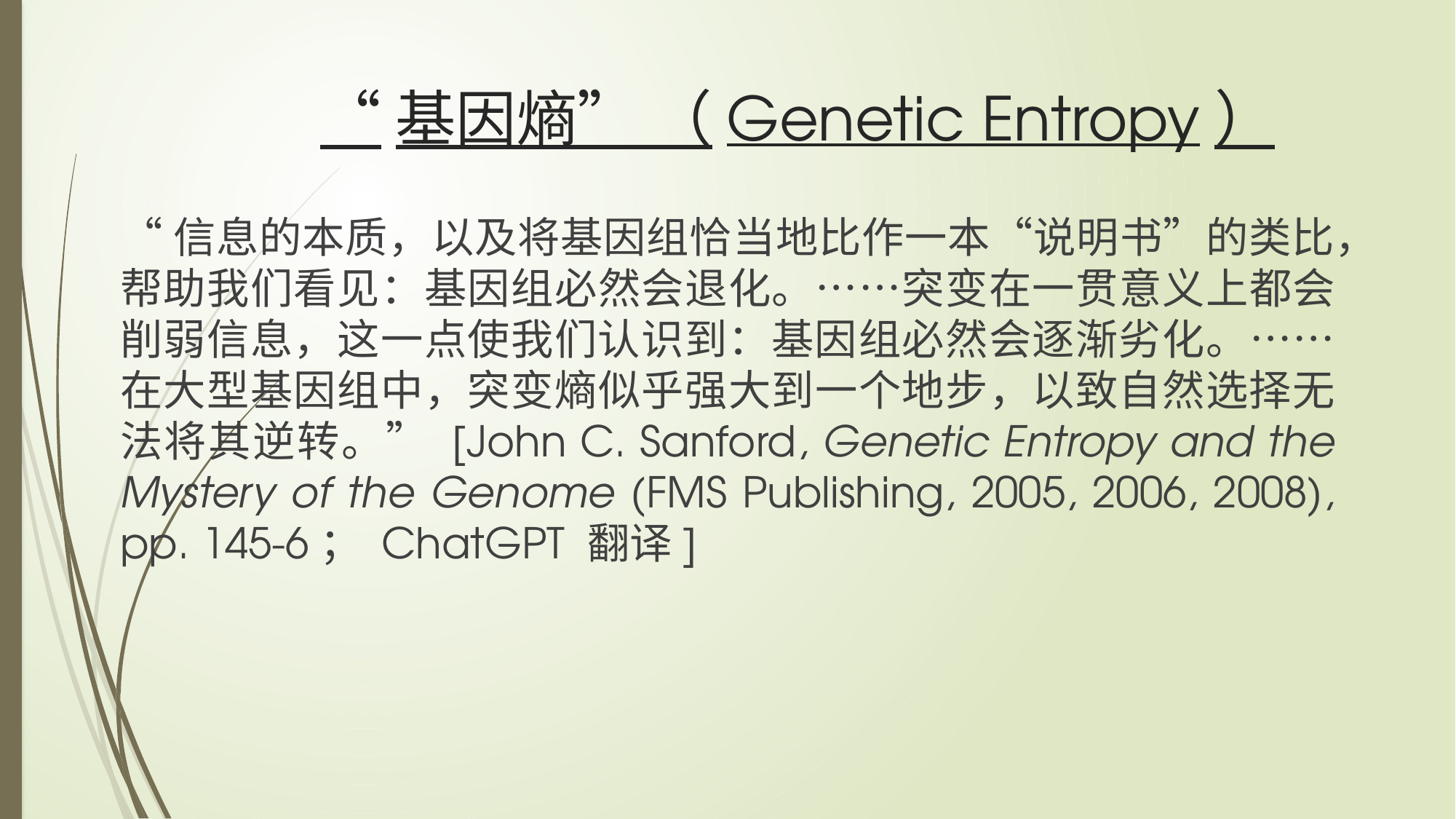

# “基因熵” （Genetic Entropy）
“信息的本质，以及将基因组恰当地比作一本“说明书”的类比，帮助我们看见：基因组必然会退化。……突变在一贯意义上都会削弱信息，这一点使我们认识到：基因组必然会逐渐劣化。……在大型基因组中，突变熵似乎强大到一个地步，以致自然选择无法将其逆转。” [John C. Sanford, Genetic Entropy and the Mystery of the Genome (FMS Publishing, 2005, 2006, 2008), pp. 145-6； ChatGPT 翻译]